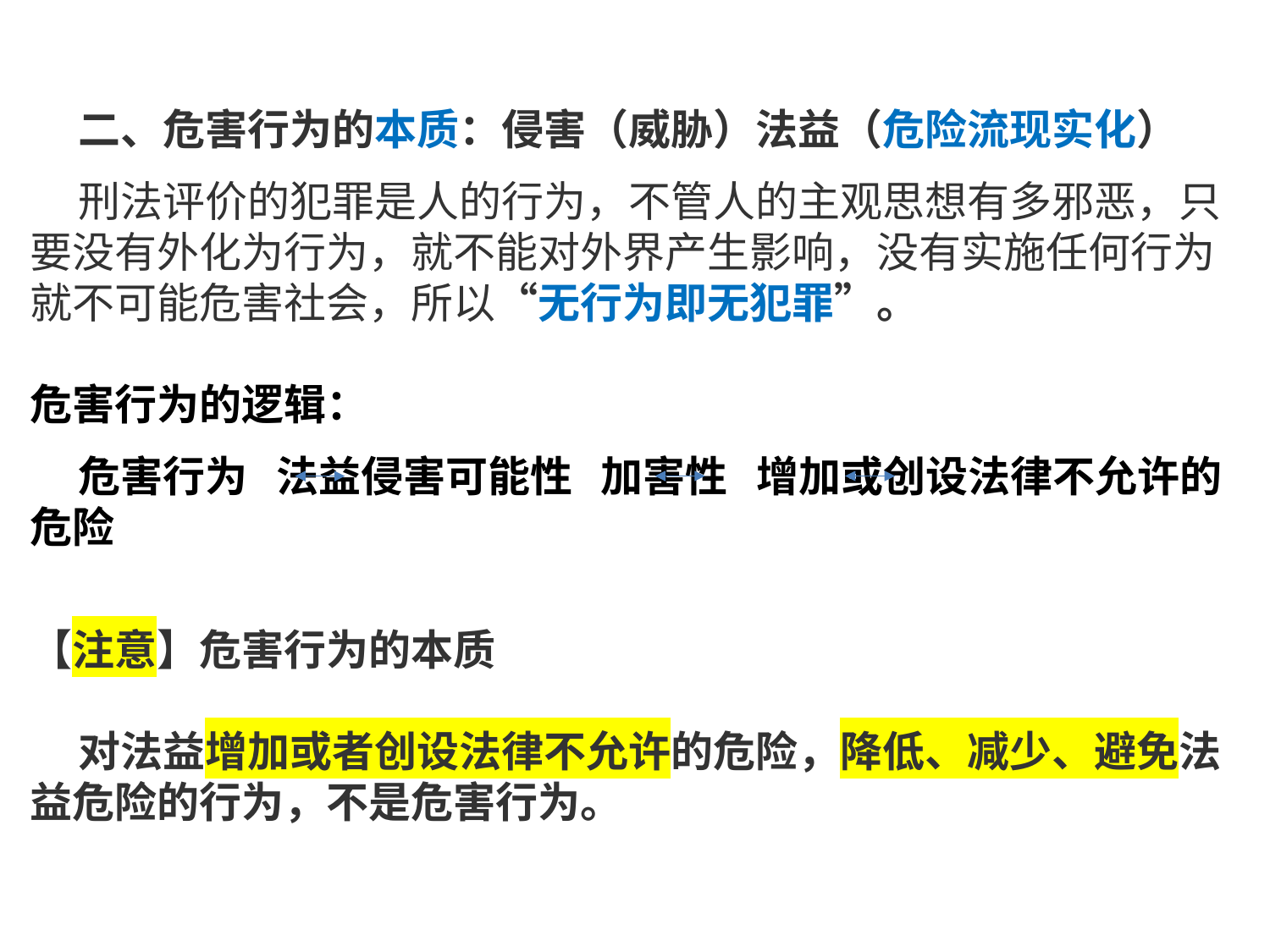

二、危害行为的本质：侵害（威胁）法益（危险流现实化）

    刑法评价的犯罪是人的行为，不管人的主观思想有多邪恶，只要没有外化为行为，就不能对外界产生影响，没有实施任何行为就不可能危害社会，所以“无行为即无犯罪”。

危害行为的逻辑：

    危害行为   法益侵害可能性   加害性   增加或创设法律不允许的危险

【注意】危害行为的本质

    对法益增加或者创设法律不允许的危险，降低、减少、避免法益危险的行为，不是危害行为。